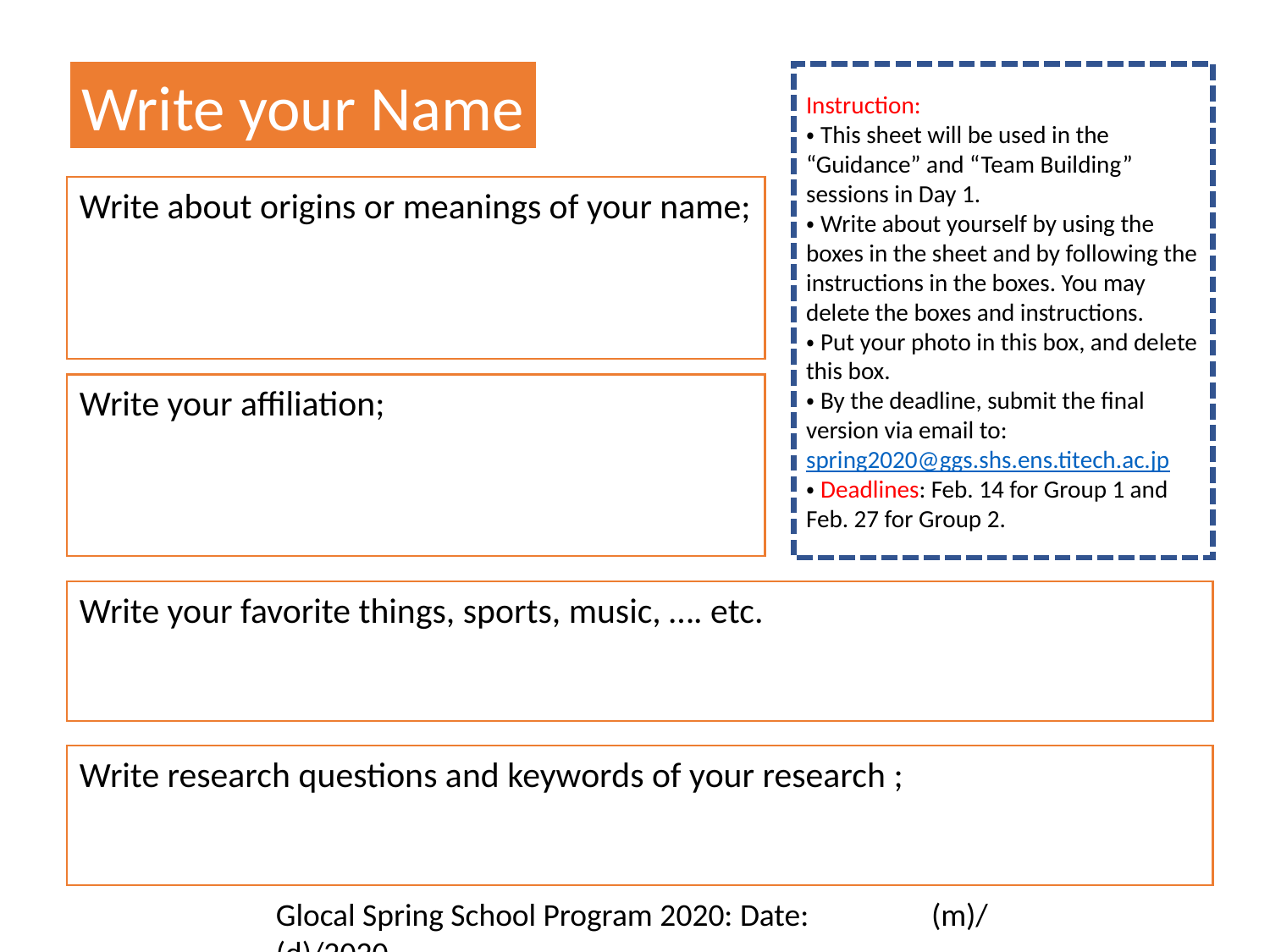

Write your Name
Instruction:
・This sheet will be used in the “Guidance” and “Team Building” sessions in Day 1.
・Write about yourself by using the boxes in the sheet and by following the instructions in the boxes. You may delete the boxes and instructions.
・Put your photo in this box, and delete this box.
・By the deadline, submit the final version via email to: spring2020@ggs.shs.ens.titech.ac.jp
・Deadlines: Feb. 14 for Group 1 and Feb. 27 for Group 2.
Write about origins or meanings of your name;

Write your affiliation;

Write your favorite things, sports, music, …. etc.

Write research questions and keywords of your research ;

Glocal Spring School Program 2020: Date:　　      (m)/               (d)/2020